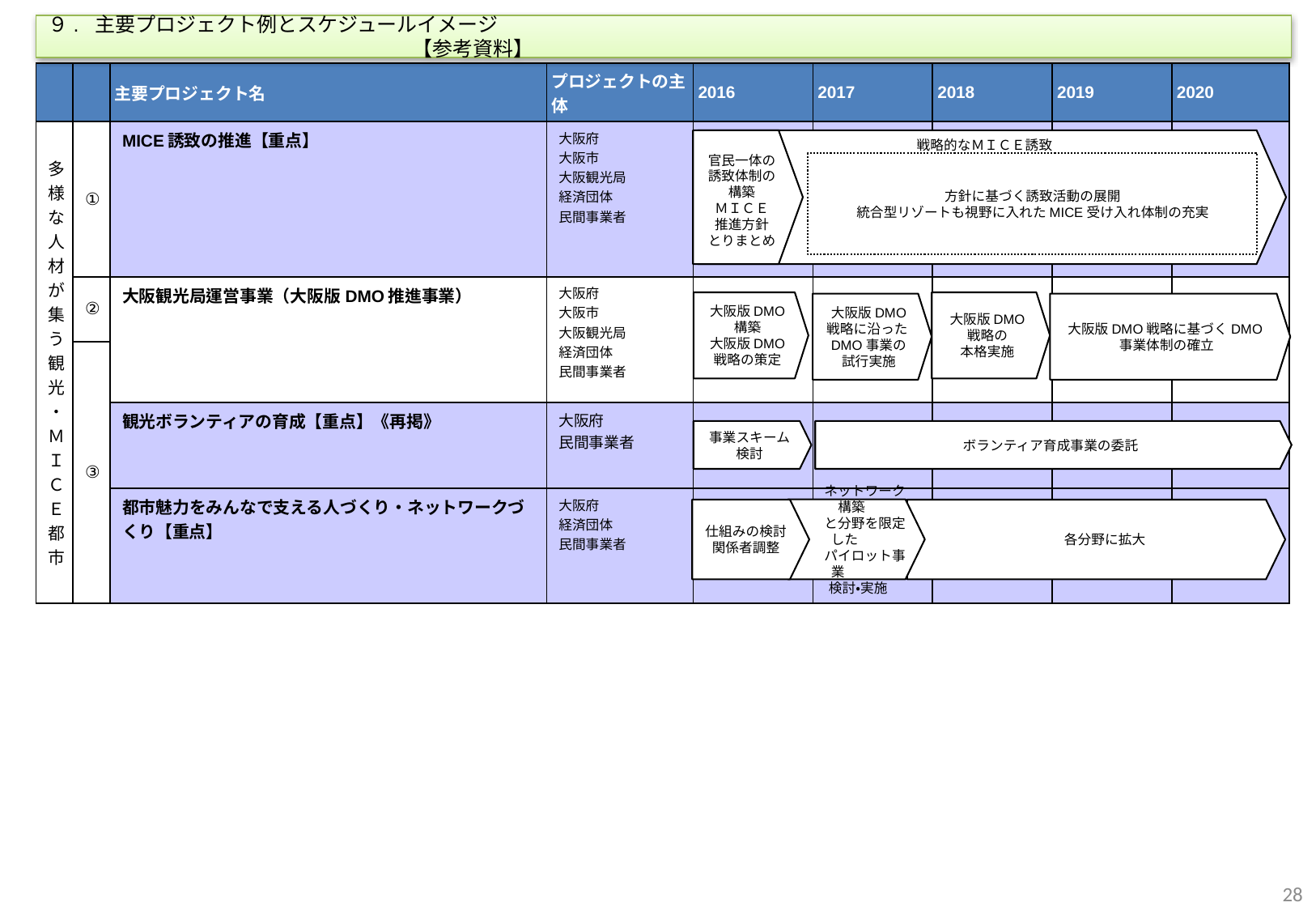

９.  主要プロジェクト例とスケジュールイメージ　　　　　　　　　　　　　　　　　　　　　　　　　　　　　　　　　　　　　　　　　　　　　　　　　　　　　　　　【参考資料】
|  |  | 主要プロジェクト名 | プロジェクトの主体 | 2016 | 2017 | 2018 | 2019 | 2020 |
| --- | --- | --- | --- | --- | --- | --- | --- | --- |
| 多様な人材が集う観光・ＭＩＣＥ都市 | ① | MICE誘致の推進【重点】 | 大阪府 大阪市 大阪観光局 経済団体 民間事業者 |  |  |  |  |  |
|  | ② | 大阪観光局運営事業（大阪版DMO推進事業） | 大阪府 大阪市 大阪観光局 経済団体 民間事業者 |  |  |  |  |  |
|  | ③ |  |  |  |  |  |  |  |
|  |  | 観光ボランティアの育成【重点】《再掲》 | 大阪府 民間事業者 |  |  |  |  |  |
|  |  | 都市魅力をみんなで支える人づくり・ネットワークづくり【重点】 | 大阪府 経済団体 民間事業者 |  |  |  |  |  |
官民一体の誘致体制の構築
ＭＩＣＥ
推進方針
とりまとめ
戦略的なＭＩＣＥ誘致
方針に基づく誘致活動の展開
統合型リゾートも視野に入れたMICE受け入れ体制の充実
大阪版DMO
構築
大阪版DMO
戦略の策定
大阪版DMO
戦略の
本格実施
大阪版DMO
戦略に沿ったDMO事業の
試行実施
大阪版DMO戦略に基づくDMO事業体制の確立
事業スキーム
検討
ボランティア育成事業の委託
　　ネットワーク構築
　　と分野を限定した
　　パイロット事業
　検討・実施
仕組みの検討
関係者調整
　　各分野に拡大
28